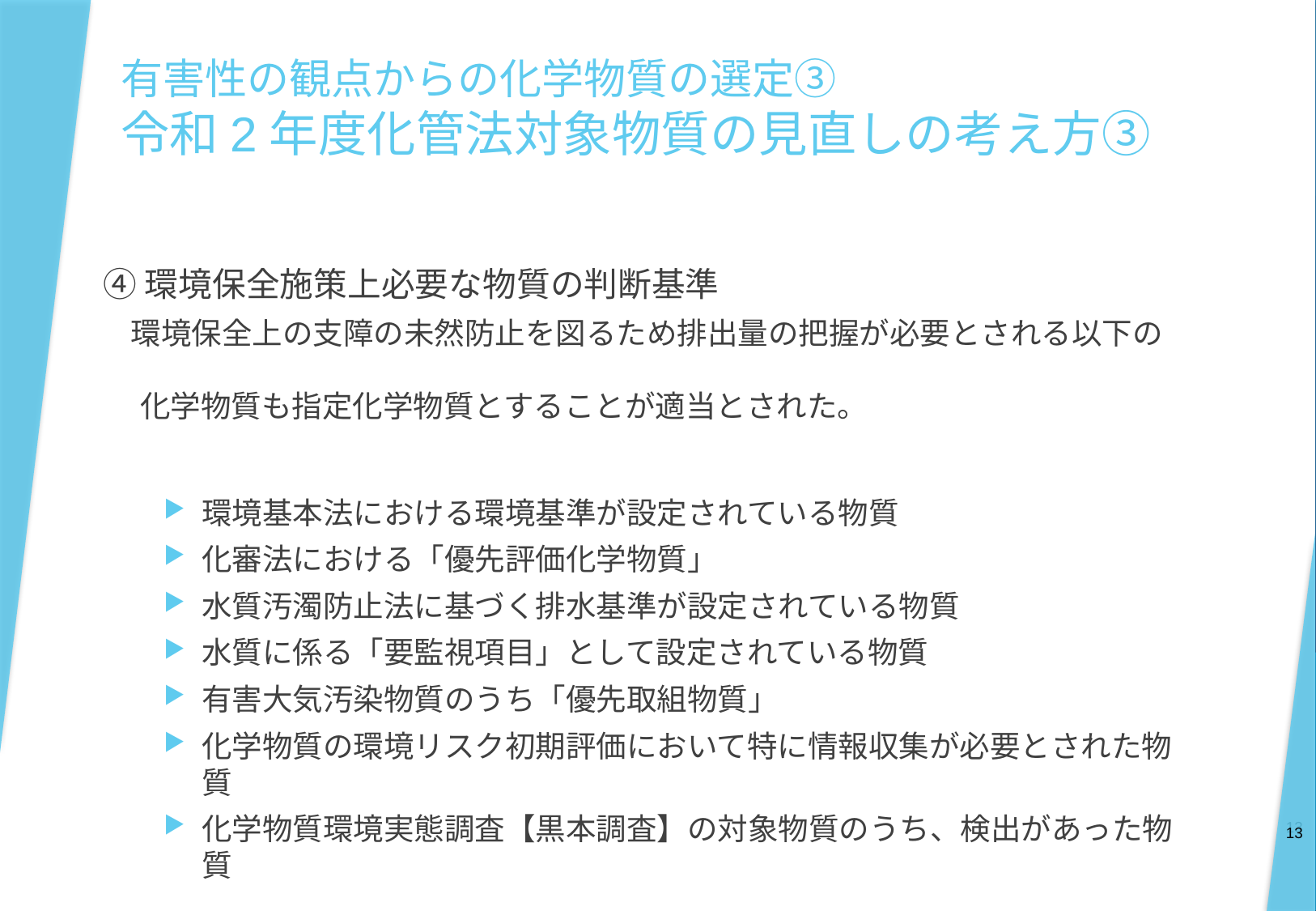

有害性の観点からの化学物質の選定③
令和2年度化管法対象物質の見直しの考え方③
④環境保全施策上必要な物質の判断基準
   環境保全上の支障の未然防止を図るため排出量の把握が必要とされる以下の　　　　
　 化学物質も指定化学物質とすることが適当とされた。

環境基本法における環境基準が設定されている物質
化審法における「優先評価化学物質」
水質汚濁防止法に基づく排水基準が設定されている物質
水質に係る「要監視項目」として設定されている物質
有害大気汚染物質のうち「優先取組物質」
化学物質の環境リスク初期評価において特に情報収集が必要とされた物質
化学物質環境実態調査【黒本調査】の対象物質のうち、検出があった物質

13
13